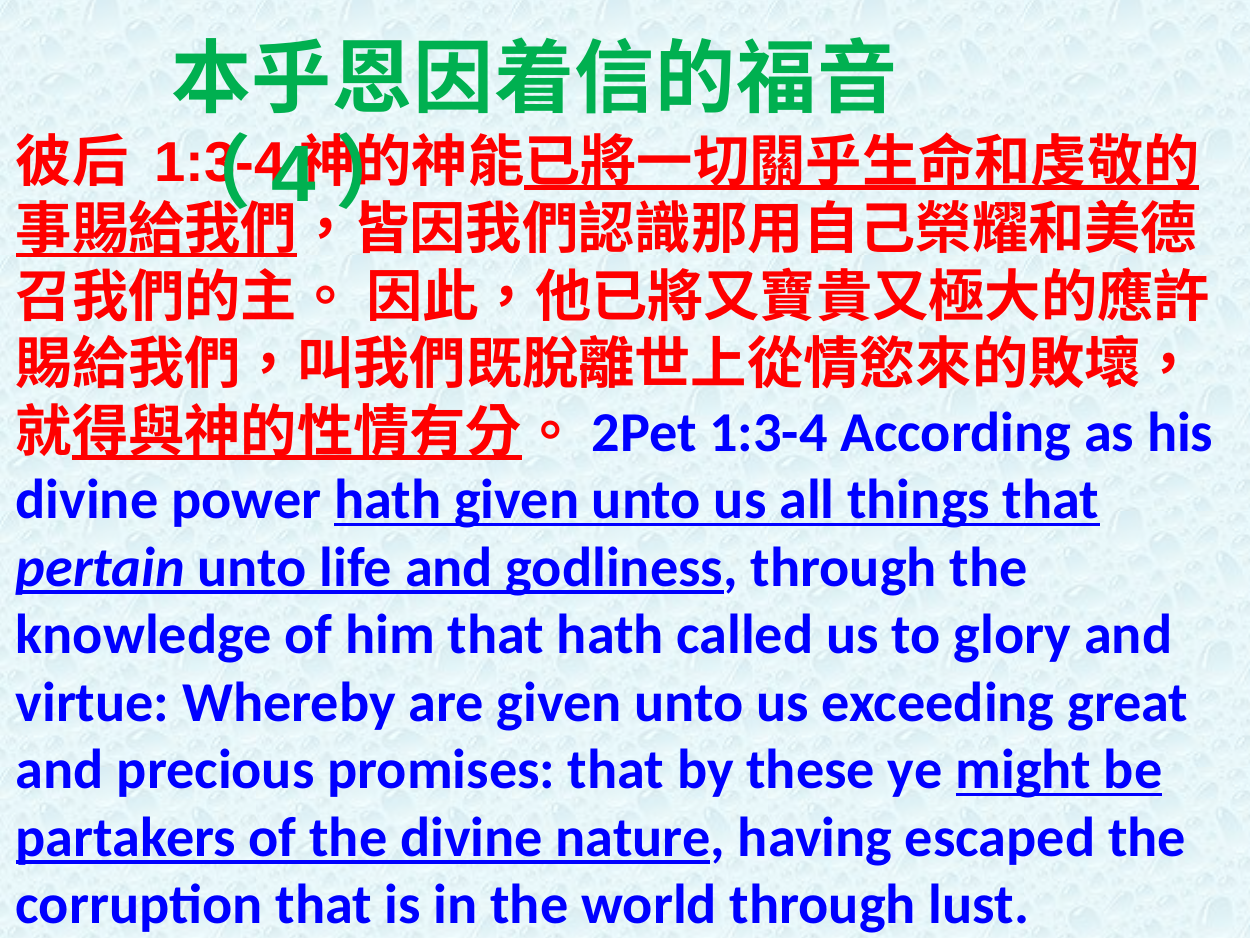

本乎恩因着信的福音（4）
彼后 1:3-4神的神能已將一切關乎生命和虔敬的事賜給我們，皆因我們認識那用自己榮耀和美德召我們的主。 因此，他已將又寶貴又極大的應許賜給我們，叫我們既脫離世上從情慾來的敗壞，就得與神的性情有分。2Pet 1:3-4 According as his divine power hath given unto us all things that pertain unto life and godliness, through the knowledge of him that hath called us to glory and virtue: Whereby are given unto us exceeding great and precious promises: that by these ye might be partakers of the divine nature, having escaped the corruption that is in the world through lust.